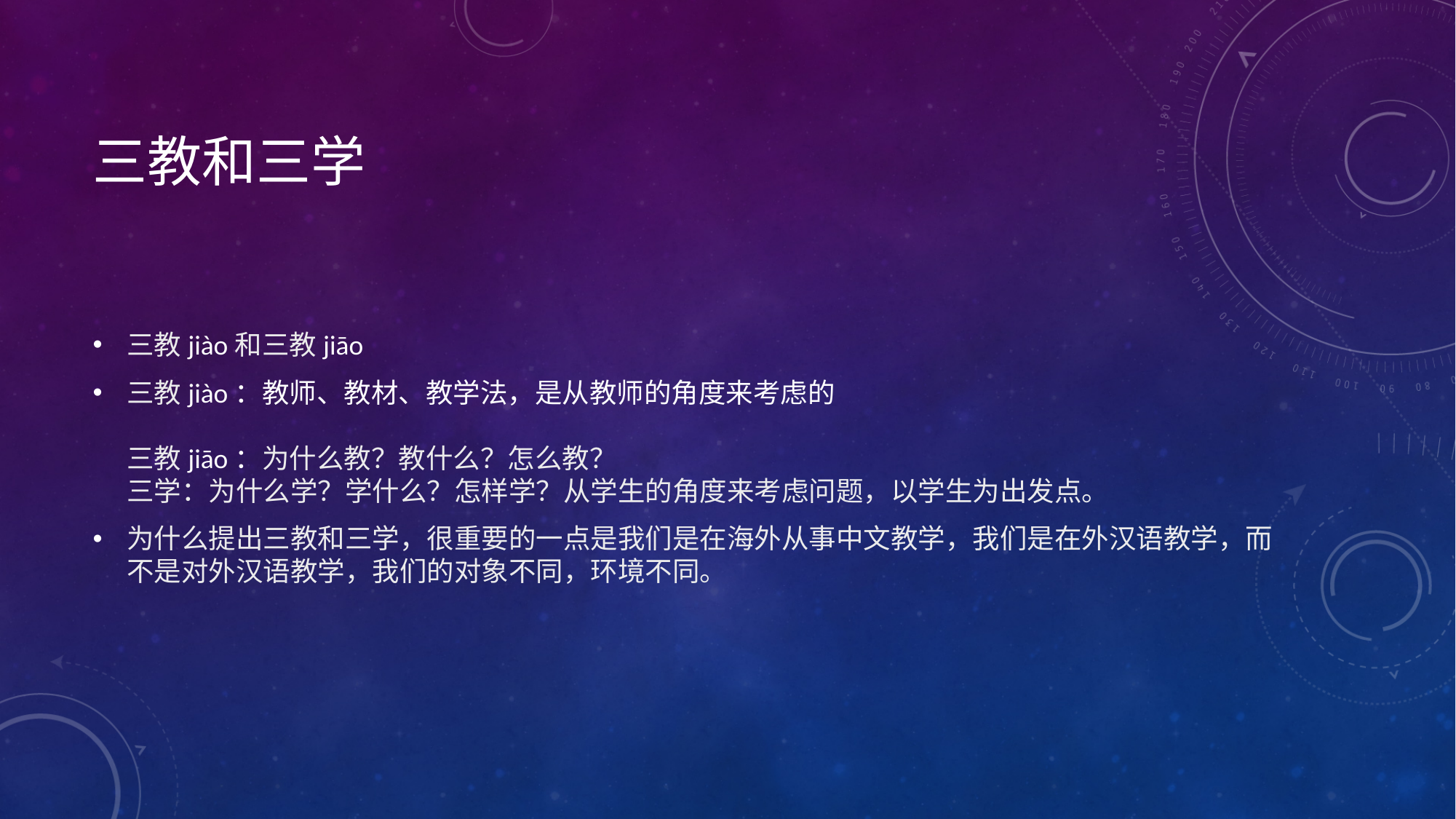

# 三教和三学
三教jiào和三教jiāo
三教jiào：教师、教材、教学法，是从教师的角度来考虑的
三教jiāo：为什么教？教什么？怎么教？
三学：为什么学？学什么？怎样学？从学生的角度来考虑问题，以学生为出发点。
为什么提出三教和三学，很重要的一点是我们是在海外从事中文教学，我们是在外汉语教学，而不是对外汉语教学，我们的对象不同，环境不同。